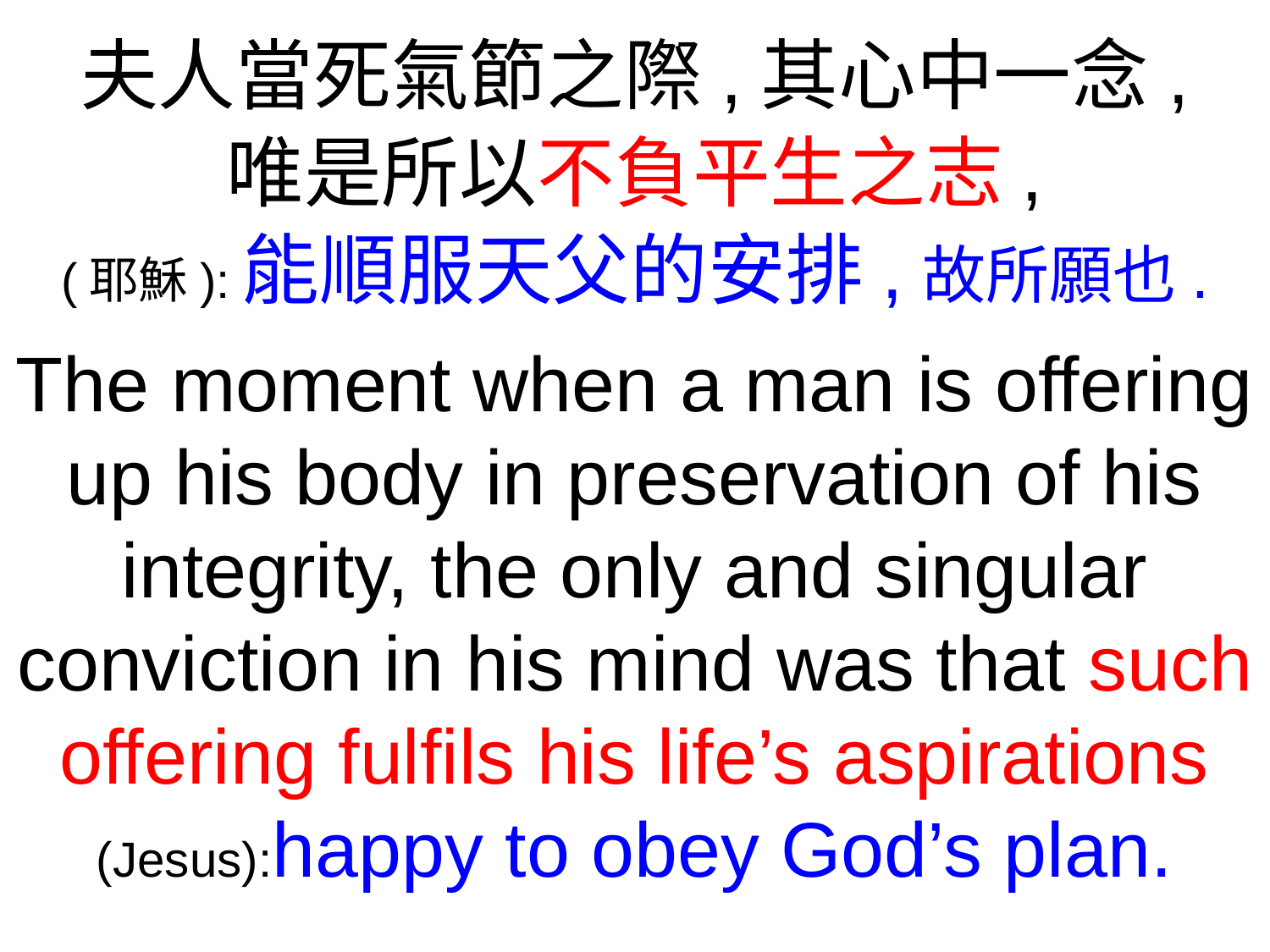

夫人當死氣節之際,其心中一念,
唯是所以不負平生之志,
(耶穌):能順服天父的安排,故所願也.
The moment when a man is offering up his body in preservation of his integrity, the only and singular conviction in his mind was that such offering fulfils his life’s aspirations (Jesus):happy to obey God’s plan.